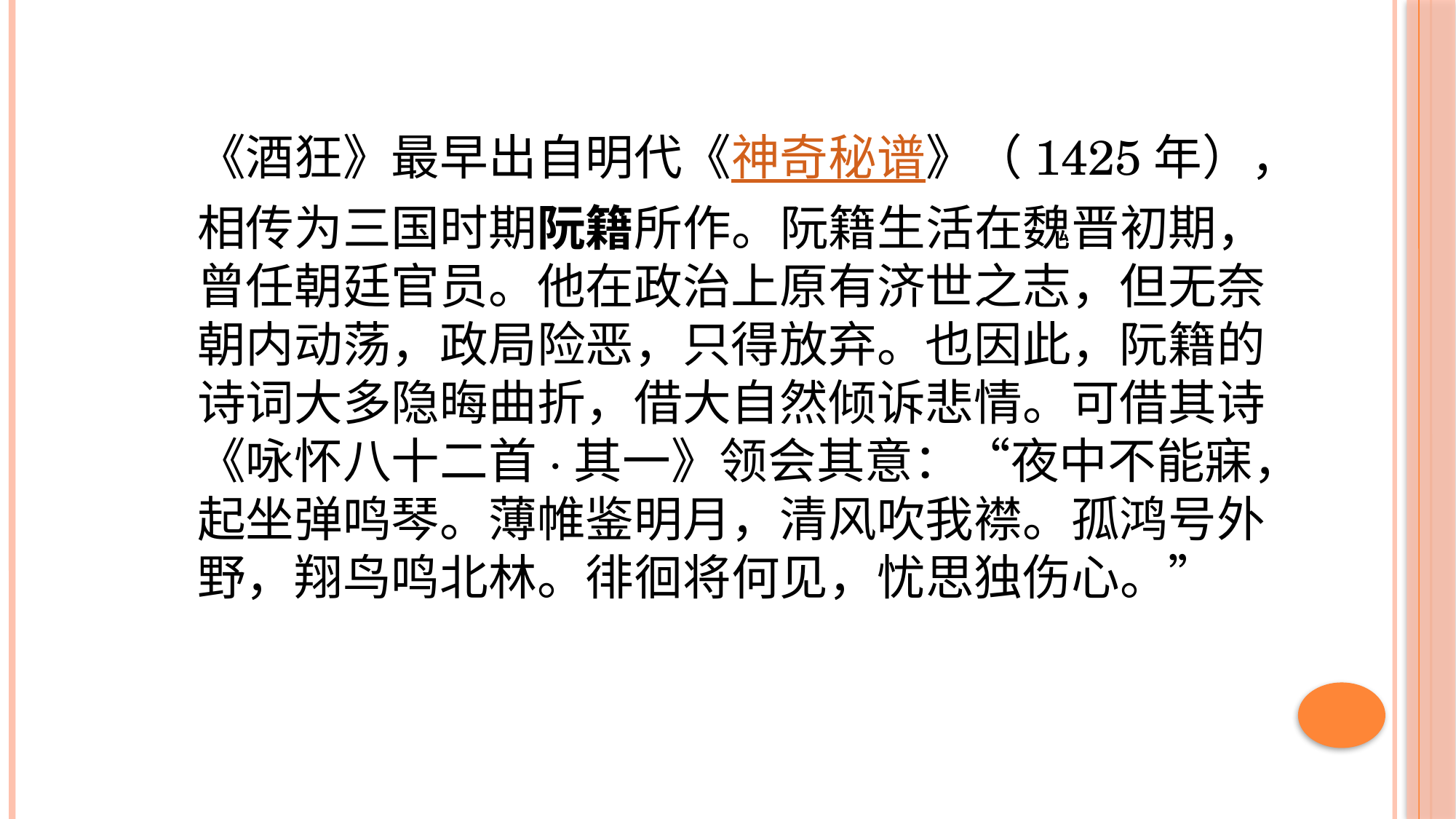

# 许巍《世外桃源》的前奏与酒狂
《酒狂》最早出自明代《神奇秘谱》（1425年），相传为三国时期阮籍所作。阮籍生活在魏晋初期，曾任朝廷官员。他在政治上原有济世之志，但无奈朝内动荡，政局险恶，只得放弃。也因此，阮籍的诗词大多隐晦曲折，借大自然倾诉悲情。可借其诗《咏怀八十二首·其一》领会其意：“夜中不能寐，起坐弹鸣琴。薄帷鉴明月，清风吹我襟。孤鸿号外野，翔鸟鸣北林。徘徊将何见，忧思独伤心。”
| 序号 | 经费开支科目 |  | 金额（万元） |  | 序号 |  | 经费开支科目 |  | 金额（万元） |  |
| --- | --- | --- | --- | --- | --- | --- | --- | --- | --- | --- |
| 1 | 资料费 |  | 0.2 |  | 7 |  | 劳务费 |  | 0.01 |  |
| 2 | 数据采集费 |  | 0.05 |  | 8 |  | 印刷费 |  | 0.01 |  |
| 3 | 差旅费 |  | 0.15 |  | 9 |  | 管理费 |  | 0.04 |  |
| 4 | 会议费 |  | 0.3 |  | 10 |  | 其他 |  |  |  |
| 5 | 设备费 |  | 0.04 |  |  |  |  |  |  |  |
| 6 | 专家咨询费 |  | 0.2 |  | 合计 |  | 1 |  |  |  |
| 年度预算 |  | 2020年 |  | 2021年 |  | 年 |  | 年 |  |  |
|  |  | 0.5 |  | 0.5 |  |  |  |  |  |  |